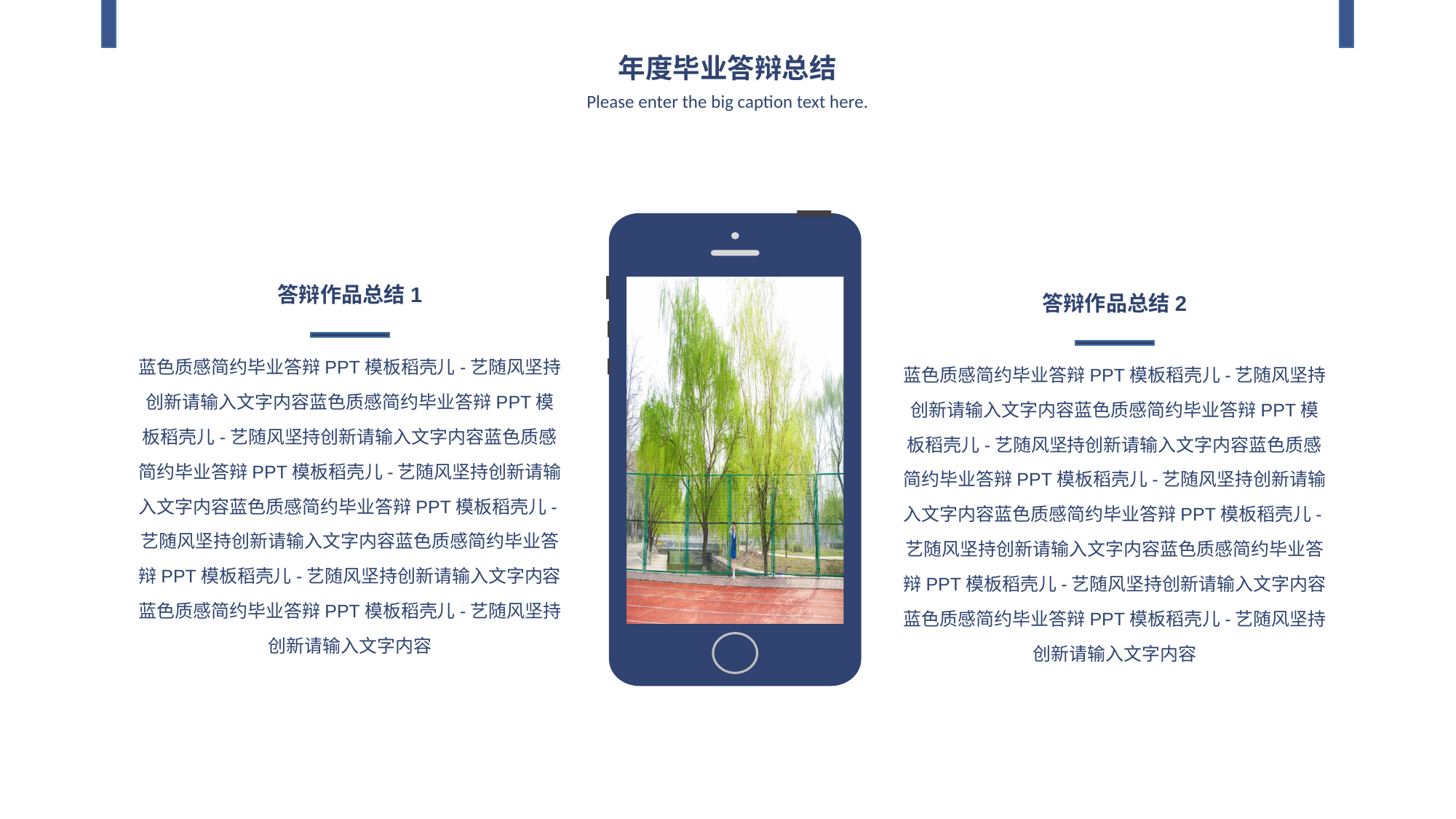

年度毕业答辩总结
Please enter the big caption text here.

答辩作品总结1
答辩作品总结2

蓝色质感简约毕业答辩PPT模板稻壳儿-艺随风坚持创新请输入文字内容蓝色质感简约毕业答辩PPT模板稻壳儿-艺随风坚持创新请输入文字内容蓝色质感简约毕业答辩PPT模板稻壳儿-艺随风坚持创新请输入文字内容蓝色质感简约毕业答辩PPT模板稻壳儿-艺随风坚持创新请输入文字内容蓝色质感简约毕业答辩PPT模板稻壳儿-艺随风坚持创新请输入文字内容蓝色质感简约毕业答辩PPT模板稻壳儿-艺随风坚持创新请输入文字内容

蓝色质感简约毕业答辩PPT模板稻壳儿-艺随风坚持创新请输入文字内容蓝色质感简约毕业答辩PPT模板稻壳儿-艺随风坚持创新请输入文字内容蓝色质感简约毕业答辩PPT模板稻壳儿-艺随风坚持创新请输入文字内容蓝色质感简约毕业答辩PPT模板稻壳儿-艺随风坚持创新请输入文字内容蓝色质感简约毕业答辩PPT模板稻壳儿-艺随风坚持创新请输入文字内容蓝色质感简约毕业答辩PPT模板稻壳儿-艺随风坚持创新请输入文字内容